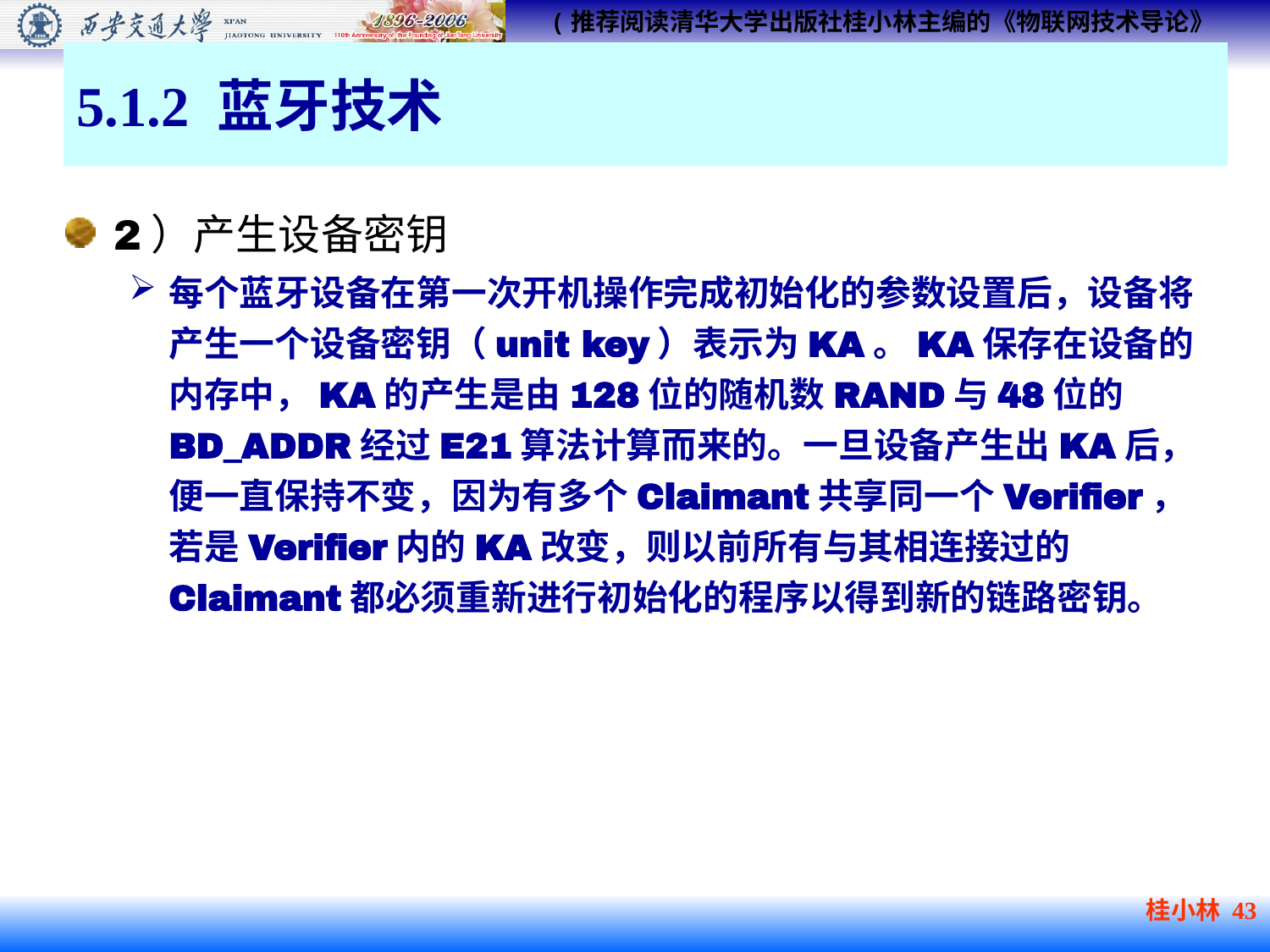

# 5.1.2 蓝牙技术
2）产生设备密钥
每个蓝牙设备在第一次开机操作完成初始化的参数设置后，设备将产生一个设备密钥（unit key）表示为KA。KA保存在设备的内存中，KA的产生是由128位的随机数RAND与48位的BD_ADDR经过E21算法计算而来的。一旦设备产生出KA后，便一直保持不变，因为有多个Claimant共享同一个Verifier，若是Verifier内的KA改变，则以前所有与其相连接过的Claimant都必须重新进行初始化的程序以得到新的链路密钥。

桂小林 43